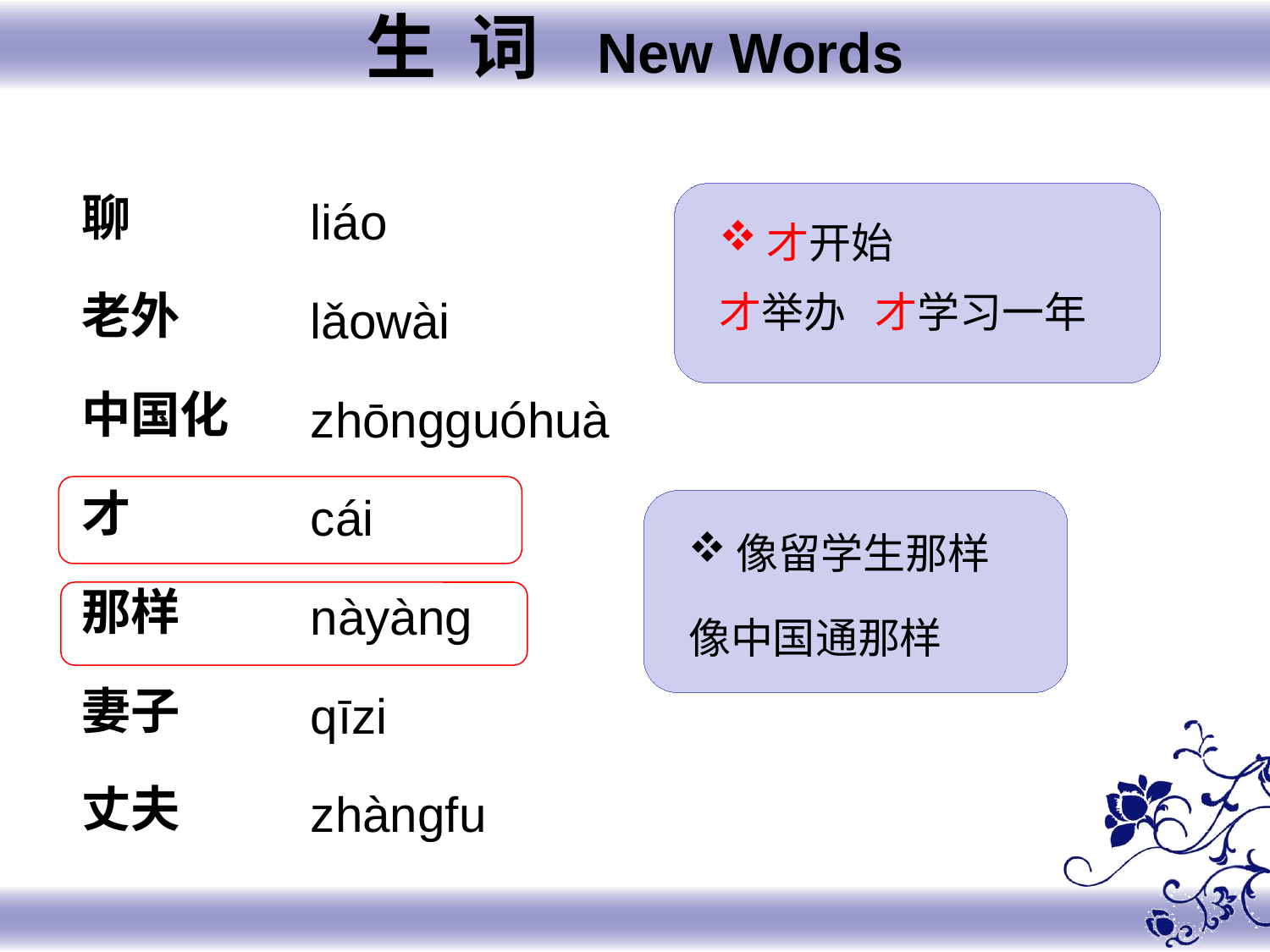

生  词   New Words
聊
老外
中国化
才
那样
妻子
丈夫
liáo
lǎowài
zhōnɡɡuóhuà
cái
nàyànɡ
qīzi
zhànɡfu

才开始
才举办   才学习一年

像留学生那样
像中国通那样